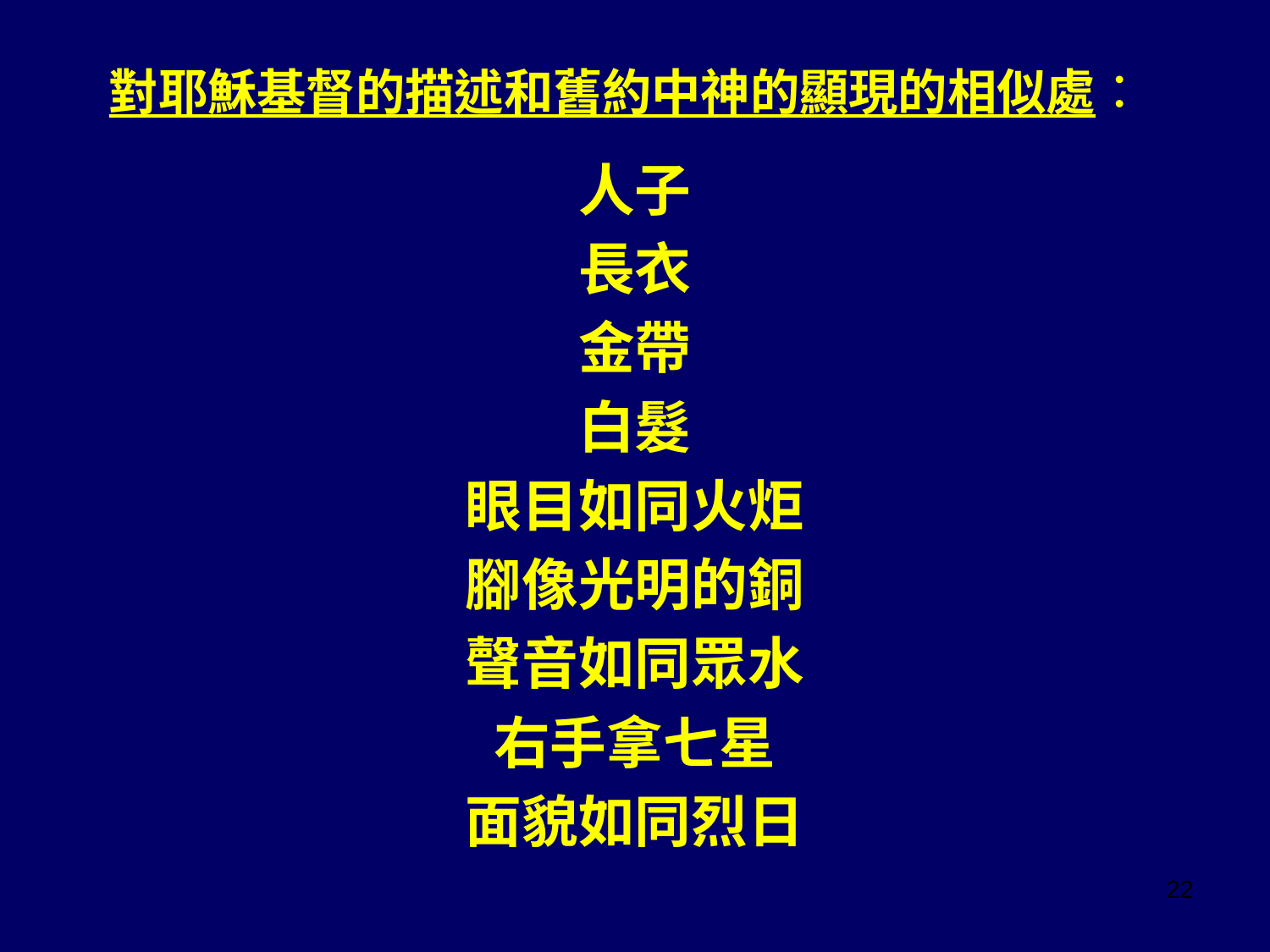

# 對耶穌基督的描述和舊約中神的顯現的相似處：
人子
長衣
金帶
白髮
眼目如同火炬
腳像光明的銅
聲音如同眾水
右手拿七星
面貌如同烈日
22